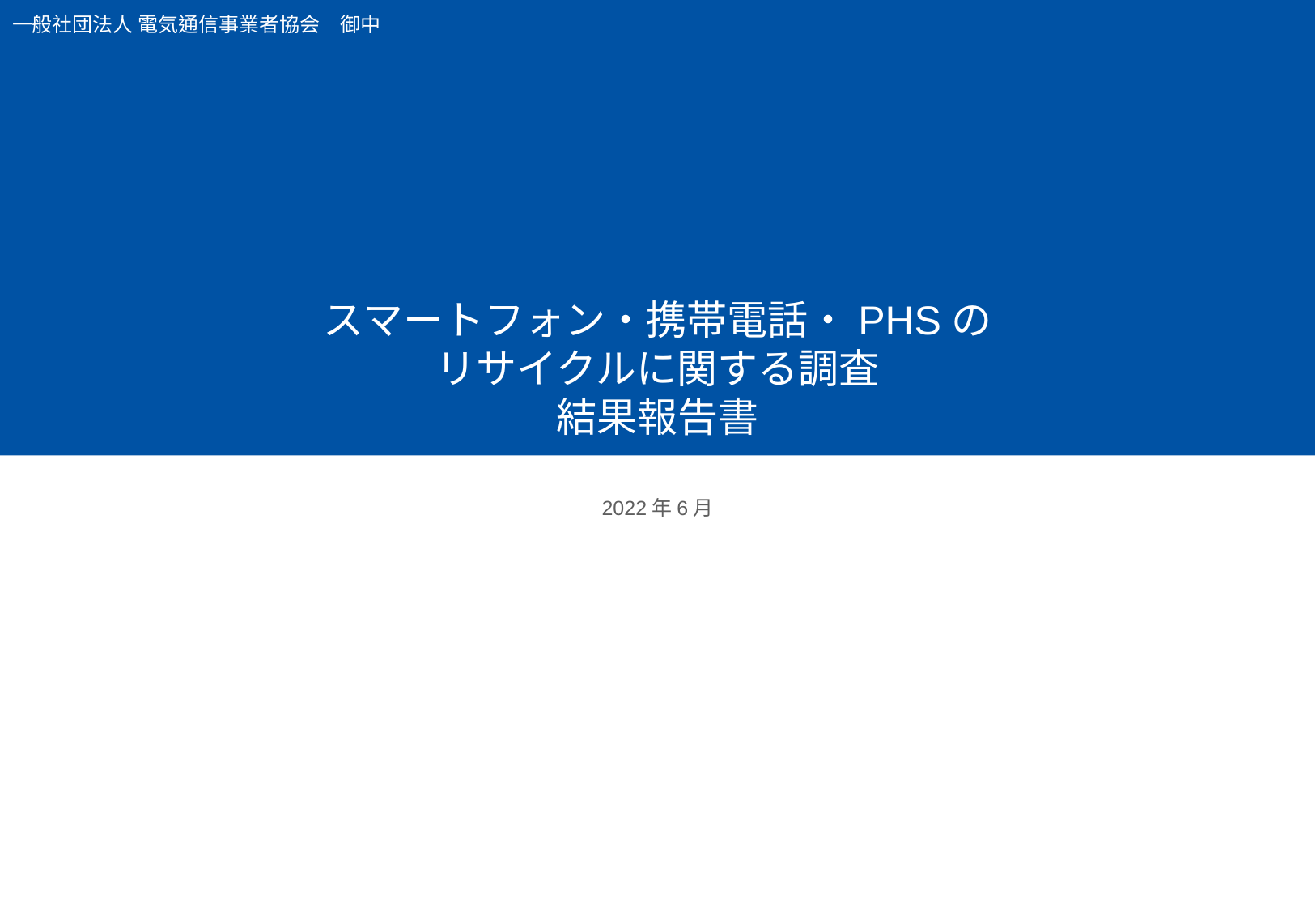

一般社団法人 電気通信事業者協会　御中

# スマートフォン・携帯電話・PHSの リサイクルに関する調査 結果報告書
2022年6月